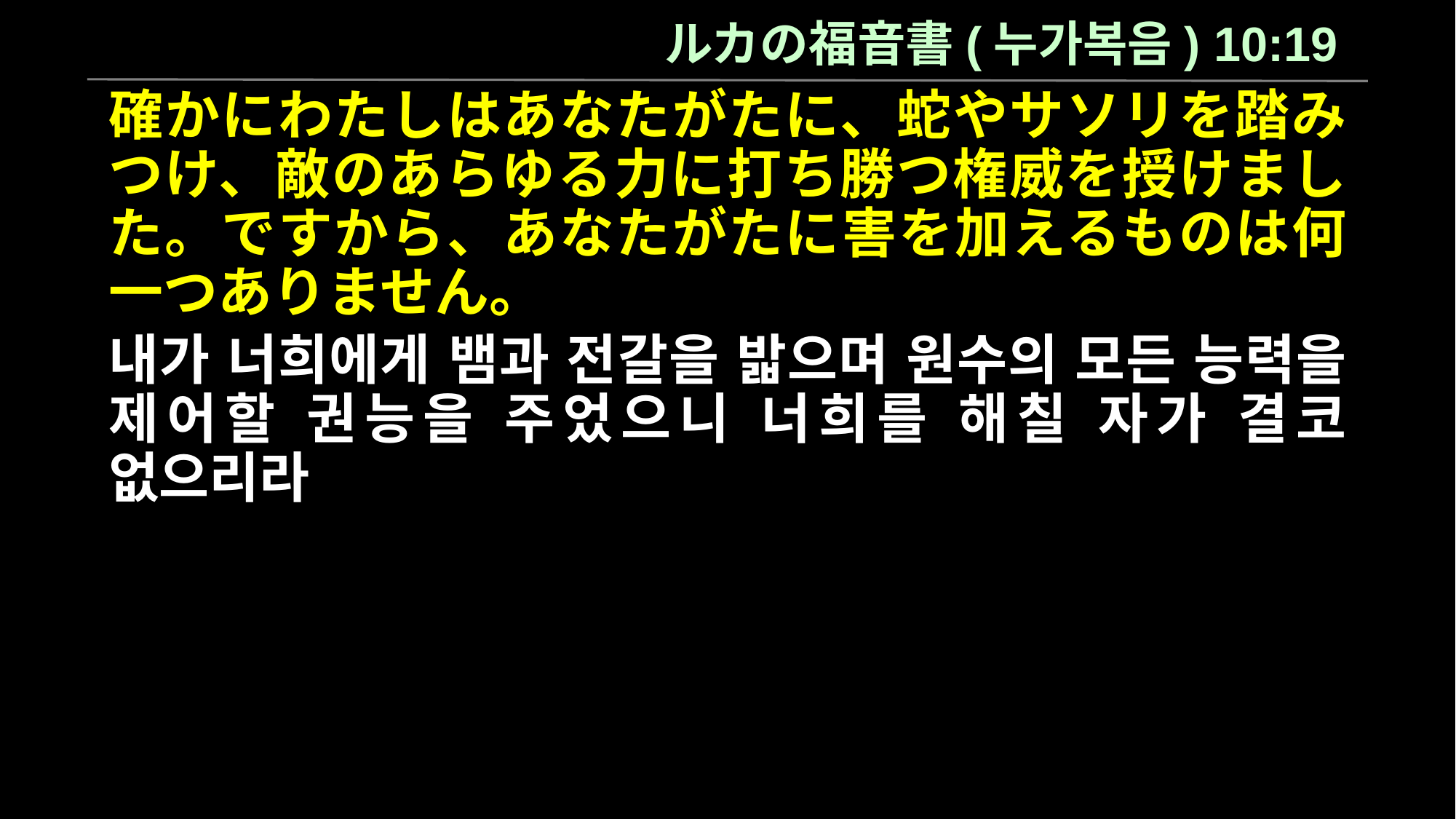

ルカの福音書(누가복음) 10:19

確かにわたしはあなたがたに、蛇やサソリを踏みつけ、敵のあらゆる力に打ち勝つ権威を授けました。ですから、あなたがたに害を加えるものは何一つありません。
내가 너희에게 뱀과 전갈을 밟으며 원수의 모든 능력을 제어할 권능을 주었으니 너희를 해칠 자가 결코 없으리라